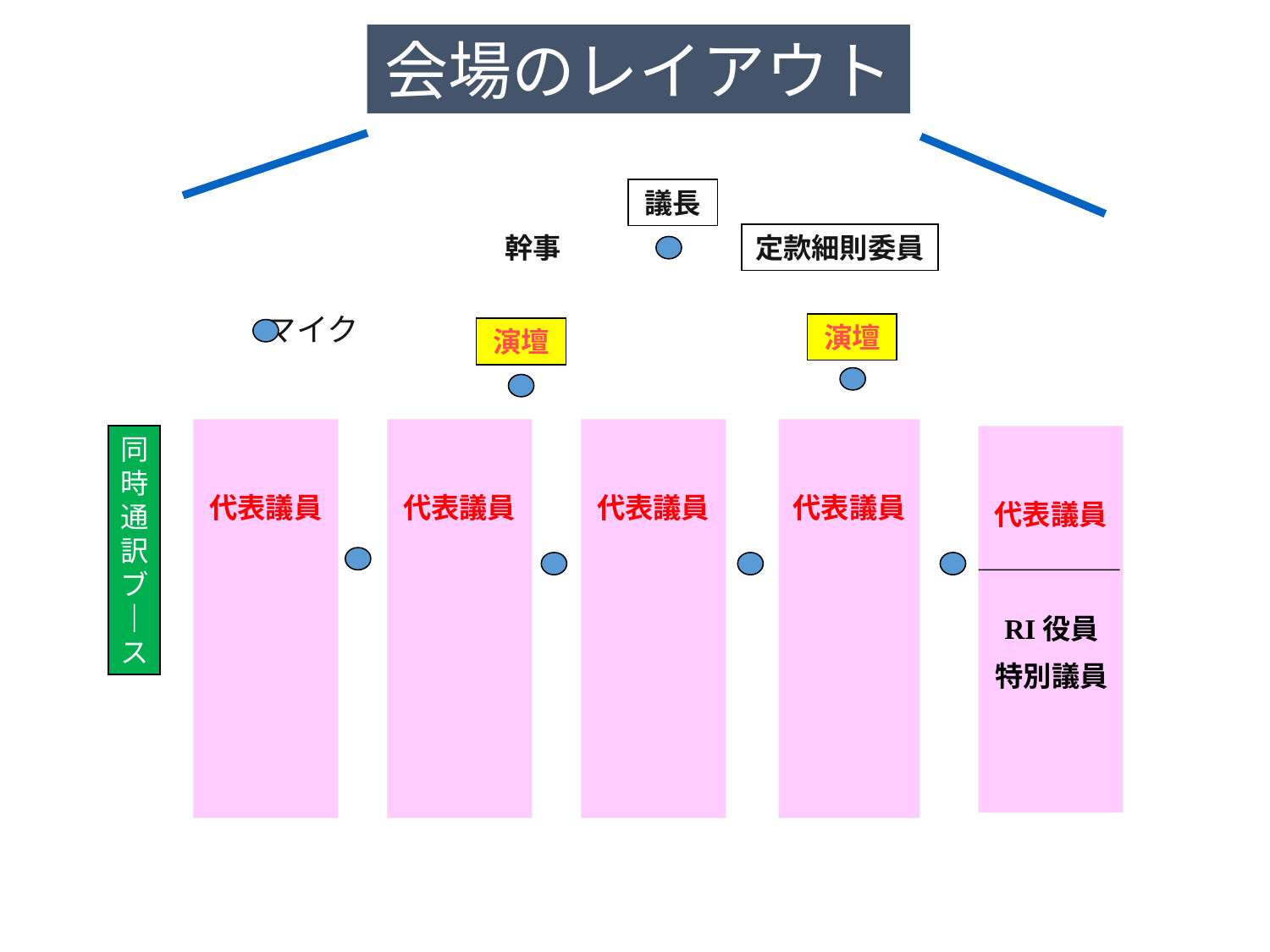

会場のレイアウト

議長
定款細則委員
幹事
マイク
演壇
演壇

代表議員

代表議員

代表議員

代表議員

同時通訳ブ｜ス

代表議員

RI役員
特別議員

2